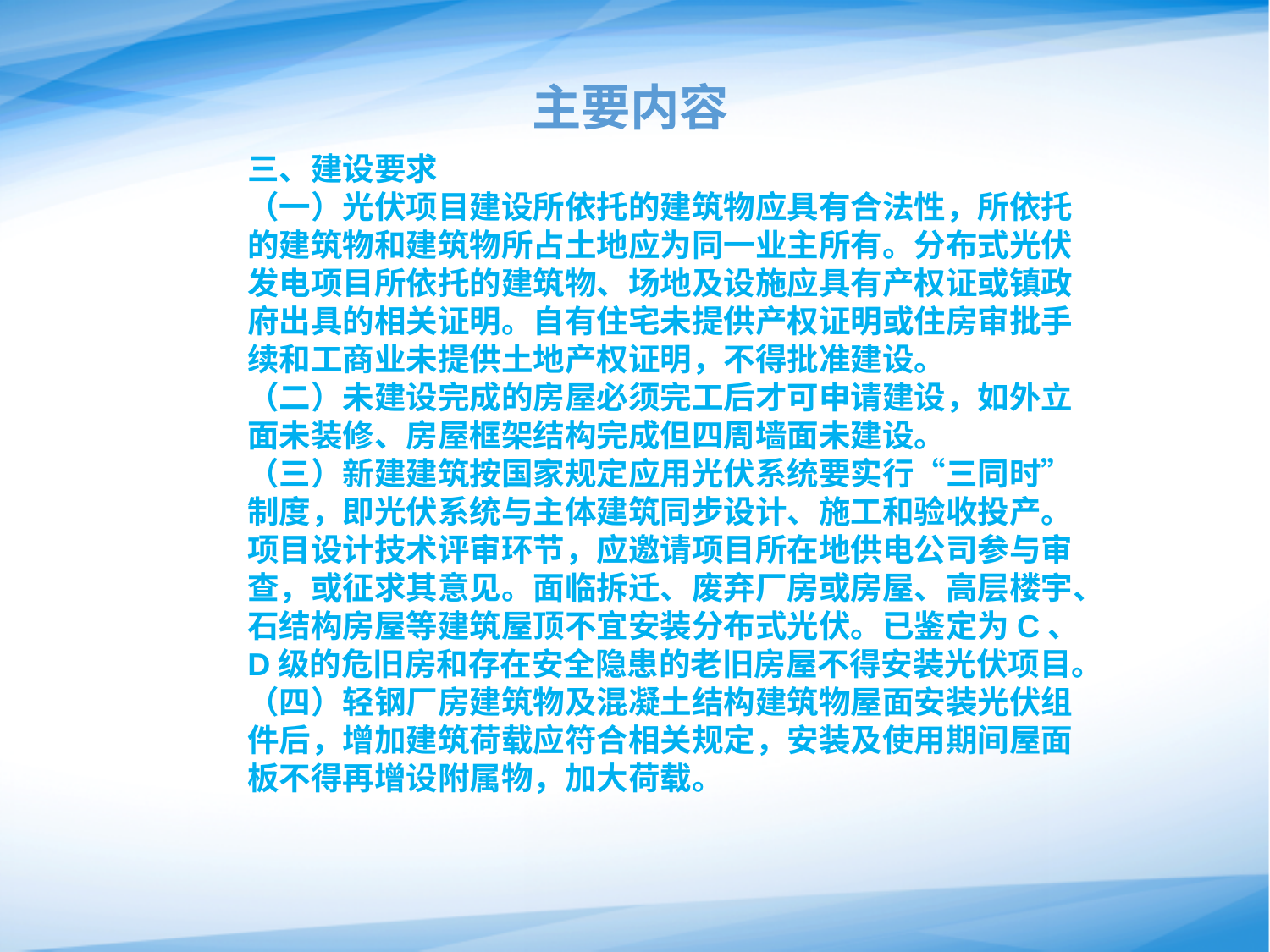

# 主要内容
三、建设要求
（一）光伏项目建设所依托的建筑物应具有合法性，所依托的建筑物和建筑物所占土地应为同一业主所有。分布式光伏发电项目所依托的建筑物、场地及设施应具有产权证或镇政府出具的相关证明。自有住宅未提供产权证明或住房审批手续和工商业未提供土地产权证明，不得批准建设。
（二）未建设完成的房屋必须完工后才可申请建设，如外立面未装修、房屋框架结构完成但四周墙面未建设。
（三）新建建筑按国家规定应用光伏系统要实行“三同时”制度，即光伏系统与主体建筑同步设计、施工和验收投产。项目设计技术评审环节，应邀请项目所在地供电公司参与审查，或征求其意见。面临拆迁、废弃厂房或房屋、高层楼宇、石结构房屋等建筑屋顶不宜安装分布式光伏。已鉴定为C、D级的危旧房和存在安全隐患的老旧房屋不得安装光伏项目。
（四）轻钢厂房建筑物及混凝土结构建筑物屋面安装光伏组件后，增加建筑荷载应符合相关规定，安装及使用期间屋面板不得再增设附属物，加大荷载。